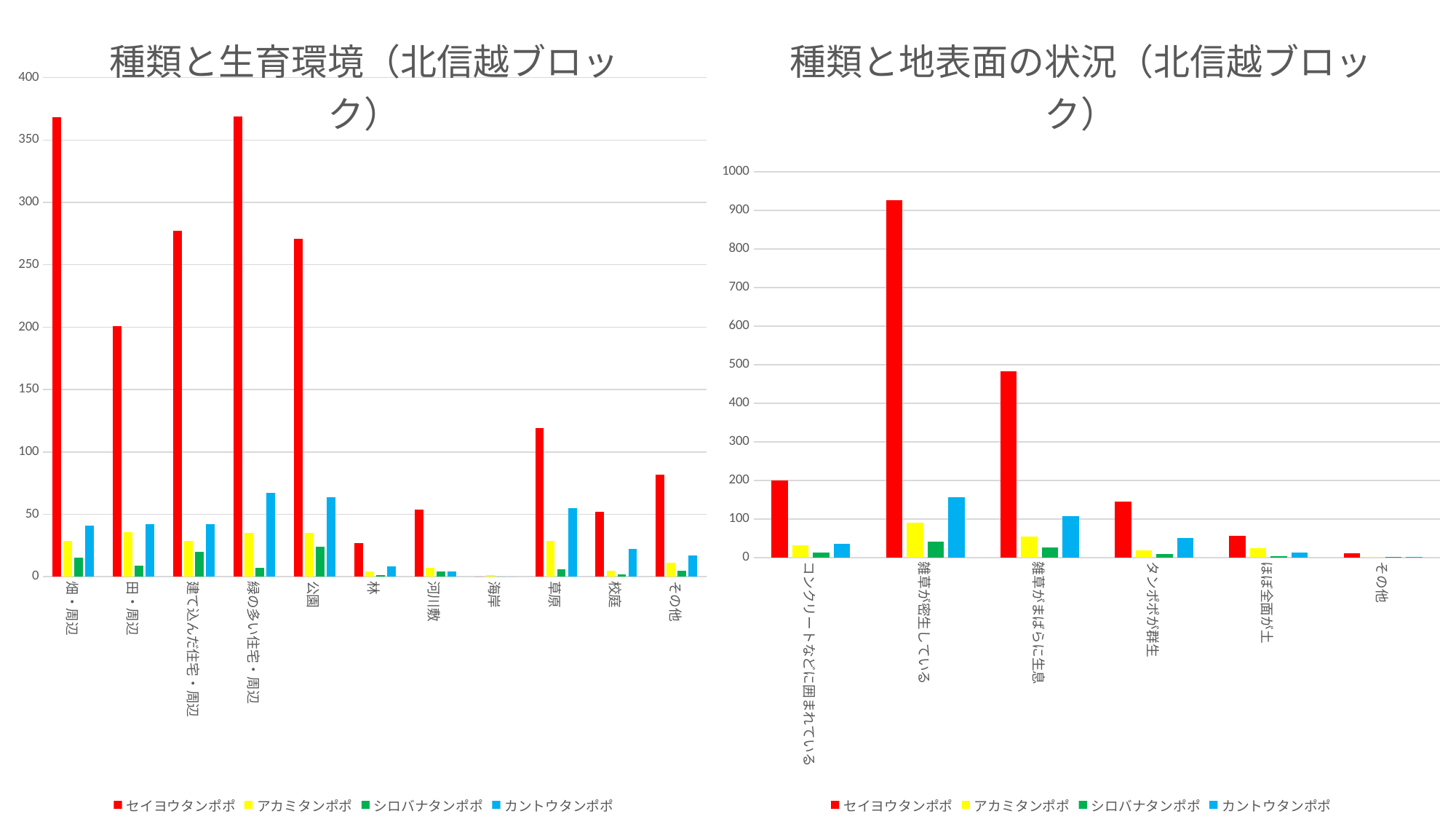

### Chart: 種類と生育環境（北信越ブロック）

| Category | セイヨウタンポポ | アカミタンポポ | シロバナタンポポ | カントウタンポポ |
|---|---|---|---|---|
| 畑・周辺 | 368.0 | 29.0 | 15.0 | 41.0 |
| 田・周辺 | 201.0 | 36.0 | 9.0 | 42.0 |
| 建て込んだ住宅・周辺 | 277.0 | 29.0 | 20.0 | 42.0 |
| 緑の多い住宅・周辺 | 369.0 | 35.0 | 7.0 | 67.0 |
| 公園 | 271.0 | 35.0 | 24.0 | 64.0 |
| 林 | 27.0 | 4.0 | 1.0 | 8.0 |
| 河川敷 | 54.0 | 7.0 | 4.0 | 4.0 |
| 海岸 | 0.0 | 1.0 | 0.0 | 0.0 |
| 草原 | 119.0 | 29.0 | 6.0 | 55.0 |
| 校庭 | 52.0 | 5.0 | 2.0 | 22.0 |
| その他 | 82.0 | 11.0 | 5.0 | 17.0 |

### Chart: 種類と地表面の状況（北信越ブロック）

| Category | セイヨウタンポポ | アカミタンポポ | シロバナタンポポ | カントウタンポポ |
|---|---|---|---|---|
| コンクリートなどに囲まれている | 200.0 | 31.0 | 13.0 | 35.0 |
| 雑草が密生している | 926.0 | 91.0 | 41.0 | 156.0 |
| 雑草がまばらに生息 | 482.0 | 55.0 | 25.0 | 107.0 |
| タンポポが群生 | 145.0 | 19.0 | 9.0 | 50.0 |
| ほぼ全面が土 | 57.0 | 24.0 | 3.0 | 12.0 |
| その他 | 10.0 | 1.0 | 2.0 | 2.0 |